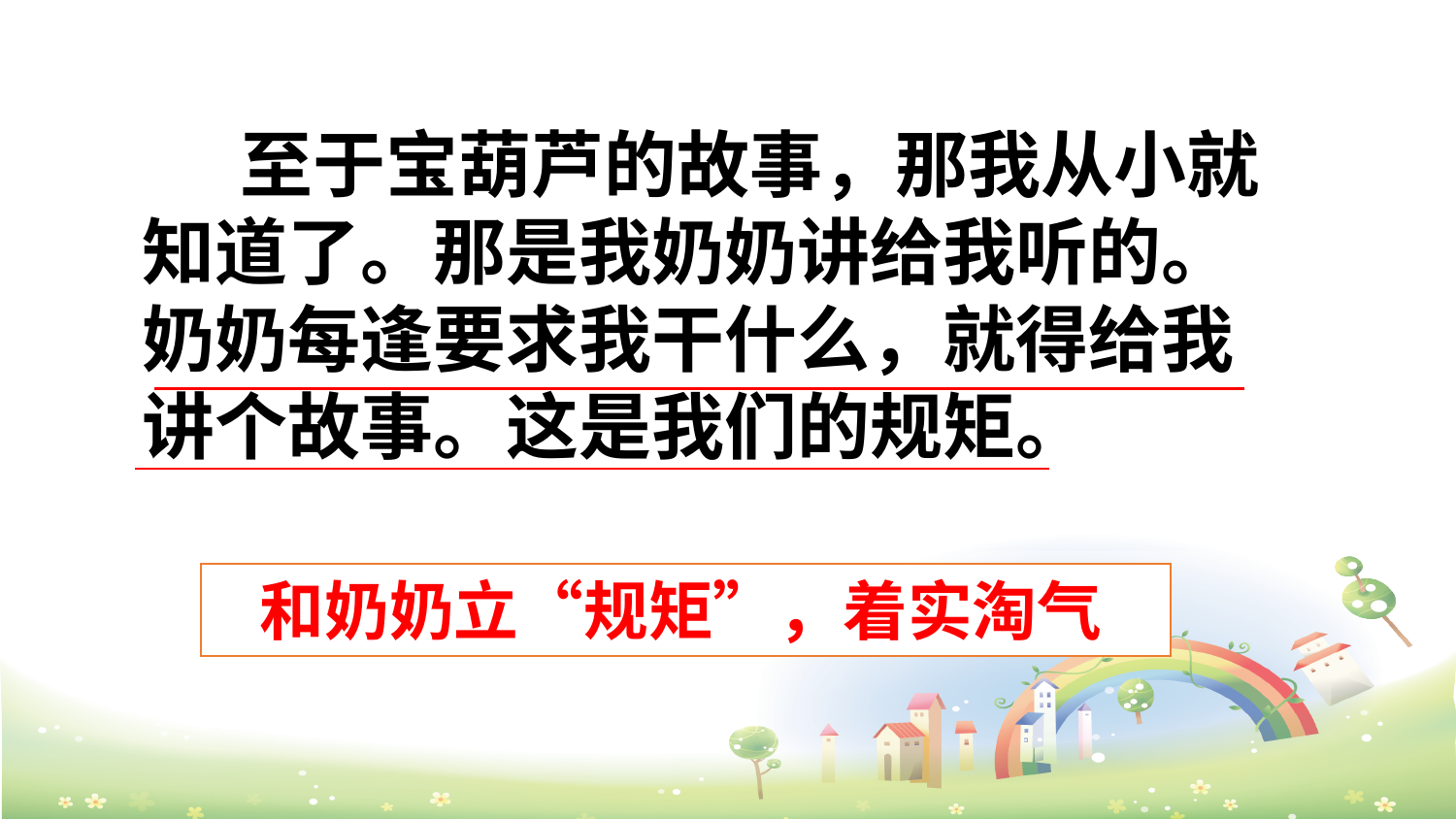

至于宝葫芦的故事，那我从小就知道了。那是我奶奶讲给我听的。奶奶每逢要求我干什么，就得给我讲个故事。这是我们的规矩。
  和奶奶立“规矩”，着实淘气